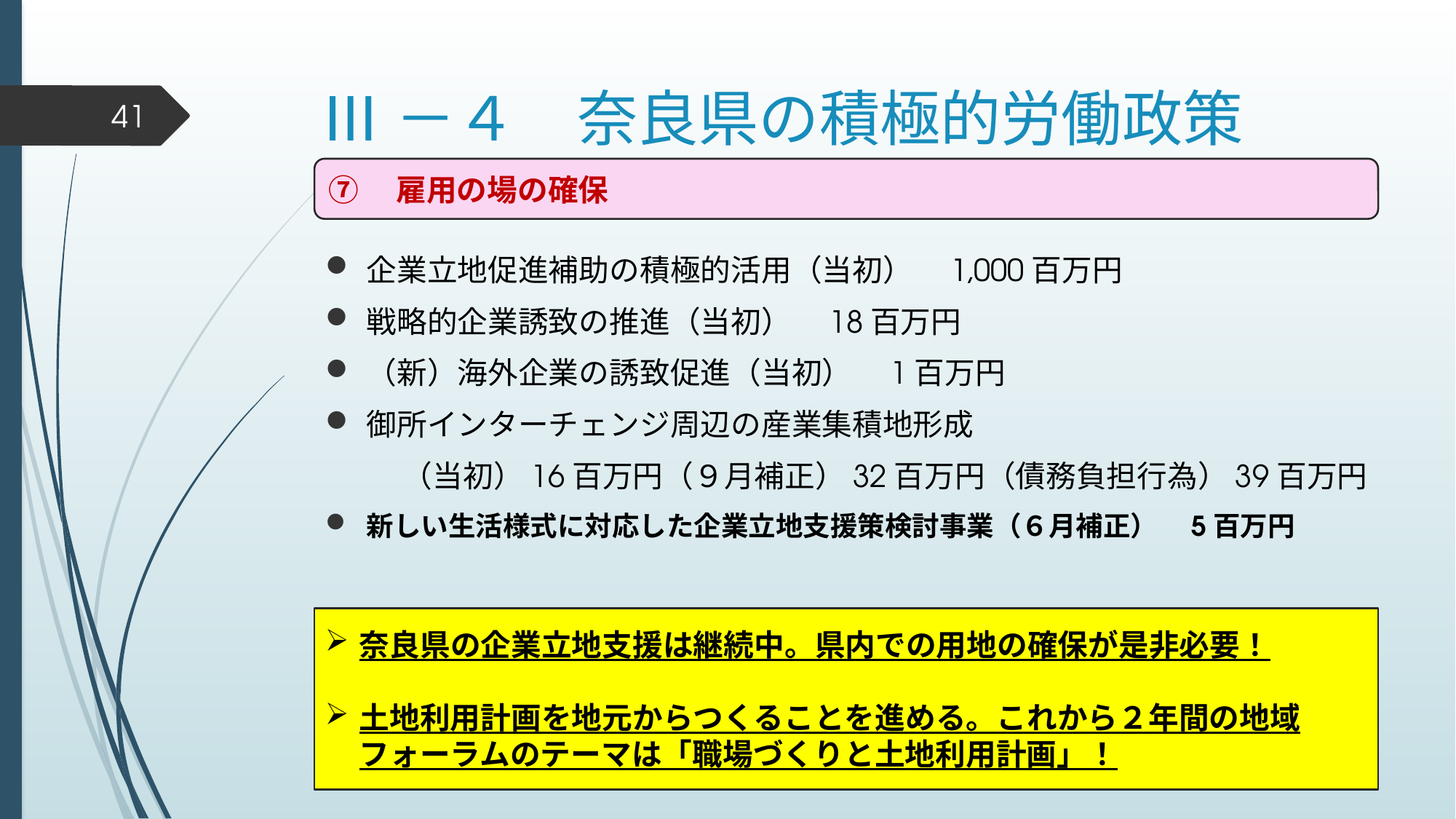

# Ⅲ－４　奈良県の積極的労働政策
41
⑦　雇用の場の確保
企業立地促進補助の積極的活用（当初）　1,000百万円
戦略的企業誘致の推進（当初）　18百万円
（新）海外企業の誘致促進（当初）　1百万円
御所インターチェンジ周辺の産業集積地形成
　（当初）16百万円（９月補正）32百万円（債務負担行為）39百万円
新しい生活様式に対応した企業立地支援策検討事業（６月補正）　5百万円

奈良県の企業立地支援は継続中。県内での用地の確保が是非必要！

土地利用計画を地元からつくることを進める。これから２年間の地域フォーラムのテーマは「職場づくりと土地利用計画」！
2020/9/30